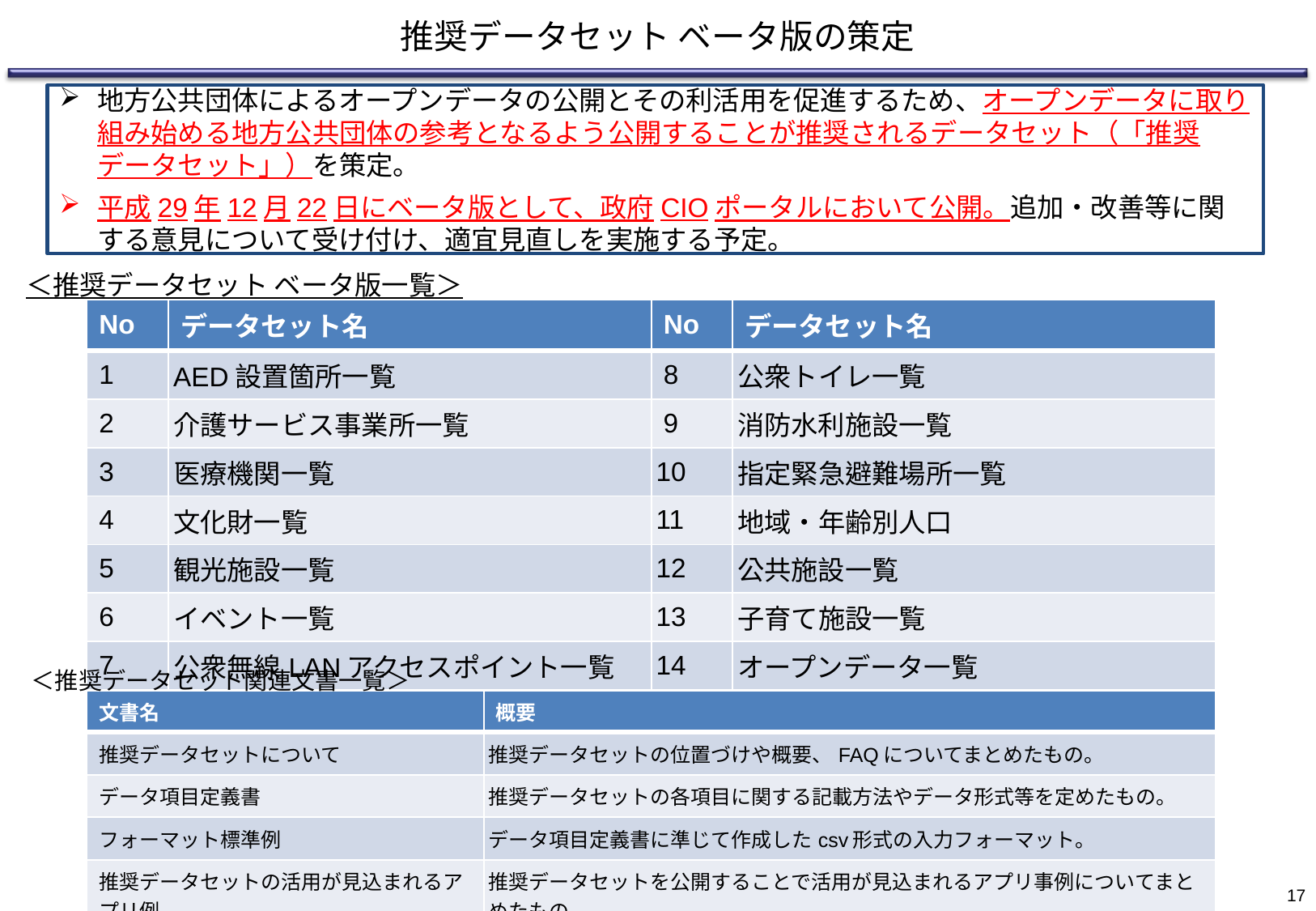

# 推奨データセット ベータ版の策定
地方公共団体によるオープンデータの公開とその利活用を促進するため、オープンデータに取り組み始める地方公共団体の参考となるよう公開することが推奨されるデータセット（「推奨データセット」）を策定。
平成29年12月22日にベータ版として、政府CIOポータルにおいて公開。追加・改善等に関する意見について受け付け、適宜見直しを実施する予定。
＜推奨データセット ベータ版一覧＞
| No | データセット名 | No | データセット名 |
| --- | --- | --- | --- |
| 1 | AED設置箇所一覧 | 8 | 公衆トイレ一覧 |
| 2 | 介護サービス事業所一覧 | 9 | 消防水利施設一覧 |
| 3 | 医療機関一覧 | 10 | 指定緊急避難場所一覧 |
| 4 | 文化財一覧 | 11 | 地域・年齢別人口 |
| 5 | 観光施設一覧 | 12 | 公共施設一覧 |
| 6 | イベント一覧 | 13 | 子育て施設一覧 |
| 7 | 公衆無線LANアクセスポイント一覧 | 14 | オープンデータ一覧 |
＜推奨データセット関連文書一覧＞
| 文書名 | 概要 |
| --- | --- |
| 推奨データセットについて | 推奨データセットの位置づけや概要、FAQについてまとめたもの。 |
| データ項目定義書 | 推奨データセットの各項目に関する記載方法やデータ形式等を定めたもの。 |
| フォーマット標準例 | データ項目定義書に準じて作成したcsv形式の入力フォーマット。 |
| 推奨データセットの活用が見込まれるアプリ例 | 推奨データセットを公開することで活用が見込まれるアプリ事例についてまとめたもの。 |
17